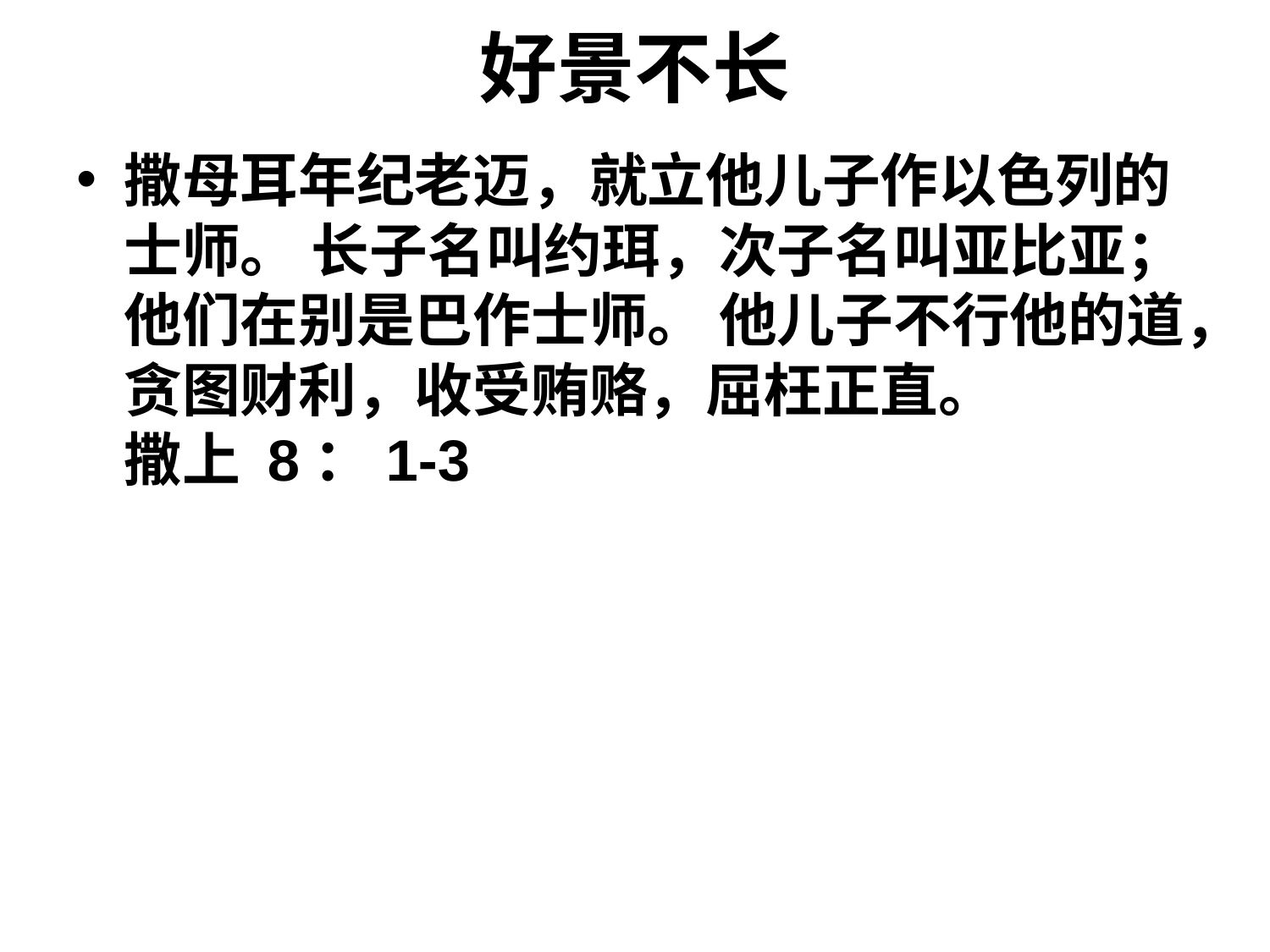

# 好景不长
撒母耳年纪老迈，就立他儿子作以色列的士师。 长子名叫约珥，次子名叫亚比亚；他们在别是巴作士师。 他儿子不行他的道，贪图财利，收受贿赂，屈枉正直。 		撒上 8：1-3